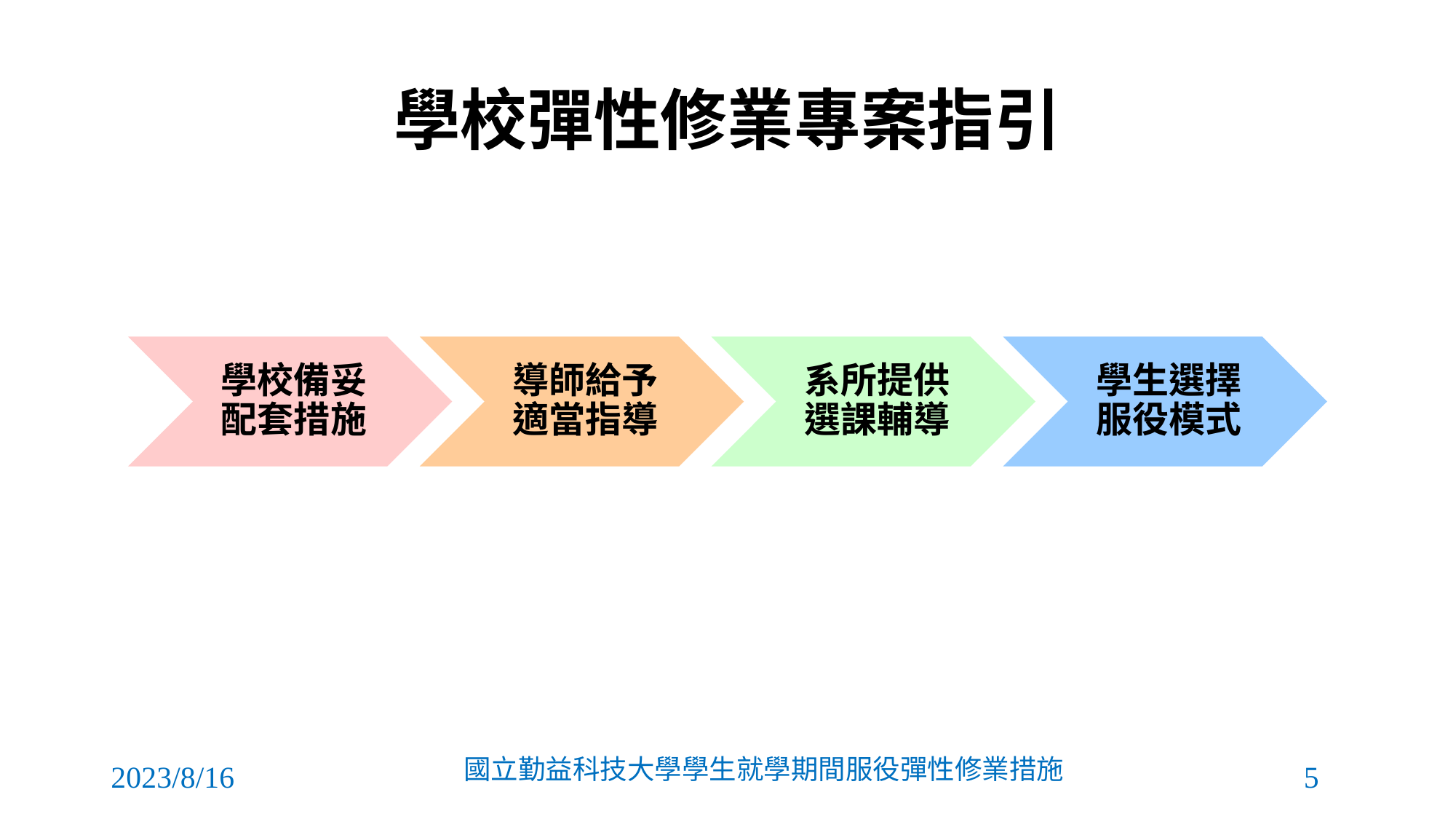

# 學校彈性修業專案指引
學校備妥配套措施
導師給予適當指導
系所提供選課輔導
學生選擇服役模式
國立勤益科技大學學生就學期間服役彈性修業措施
2023/8/16
5